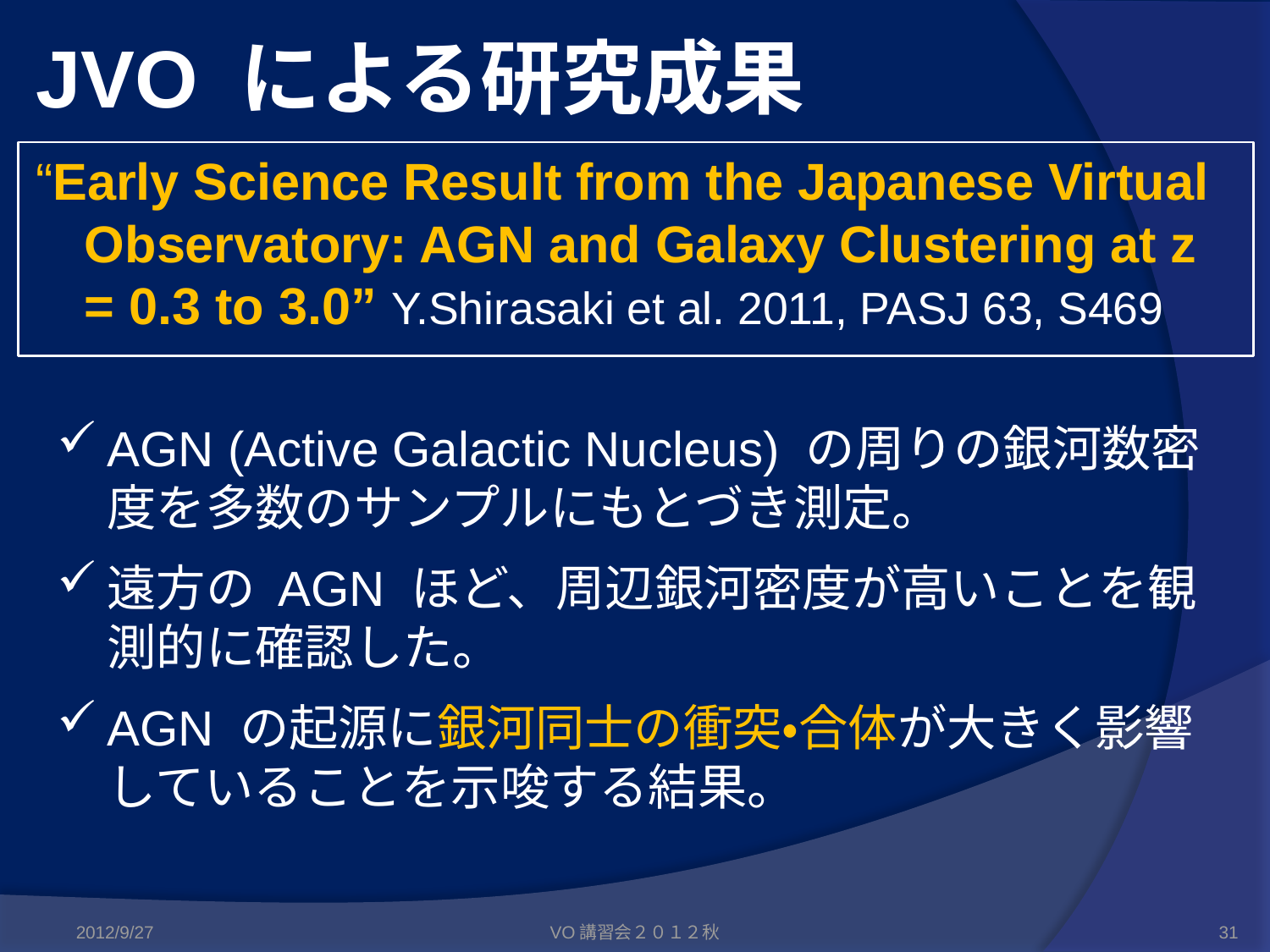

# JVO による研究成果
“Early Science Result from the Japanese Virtual
Observatory: AGN and Galaxy Clustering at z = 0.3 to 3.0” Y.Shirasaki et al. 2011, PASJ 63, S469
AGN (Active Galactic Nucleus) の周りの銀河数密度を多数のサンプルにもとづき測定。
遠方の AGN ほど、周辺銀河密度が高いことを観測的に確認した。
AGN の起源に銀河同士の衝突・合体が大きく影響していることを示唆する結果。
2012/9/27
VO講習会２０１２秋
31